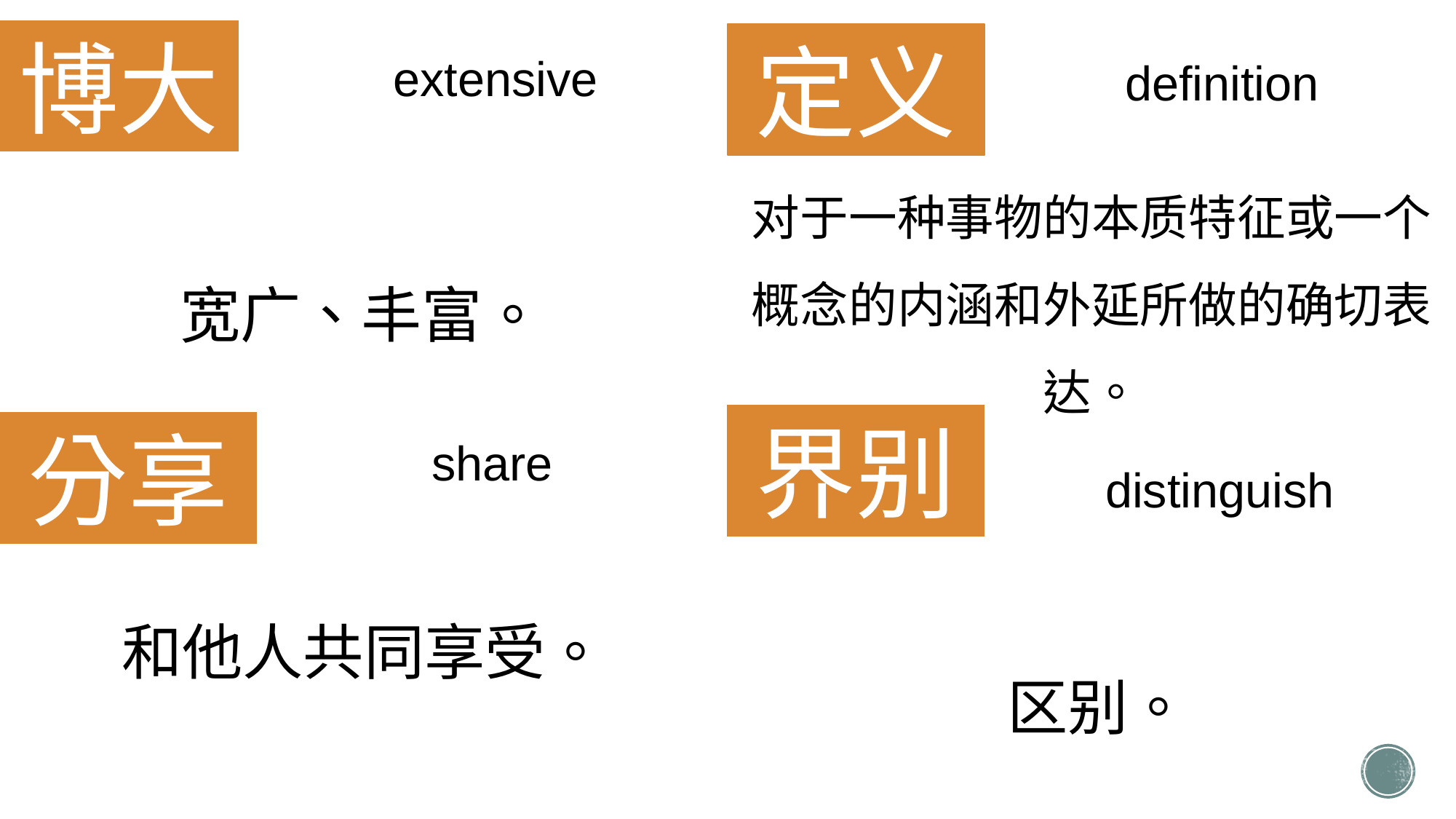

博大
定义
extensive
definition
对于一种事物的本质特征或一个概念的内涵和外延所做的确切表达。
宽广、丰富。
界别
分享
share
distinguish
和他人共同享受。
区别。